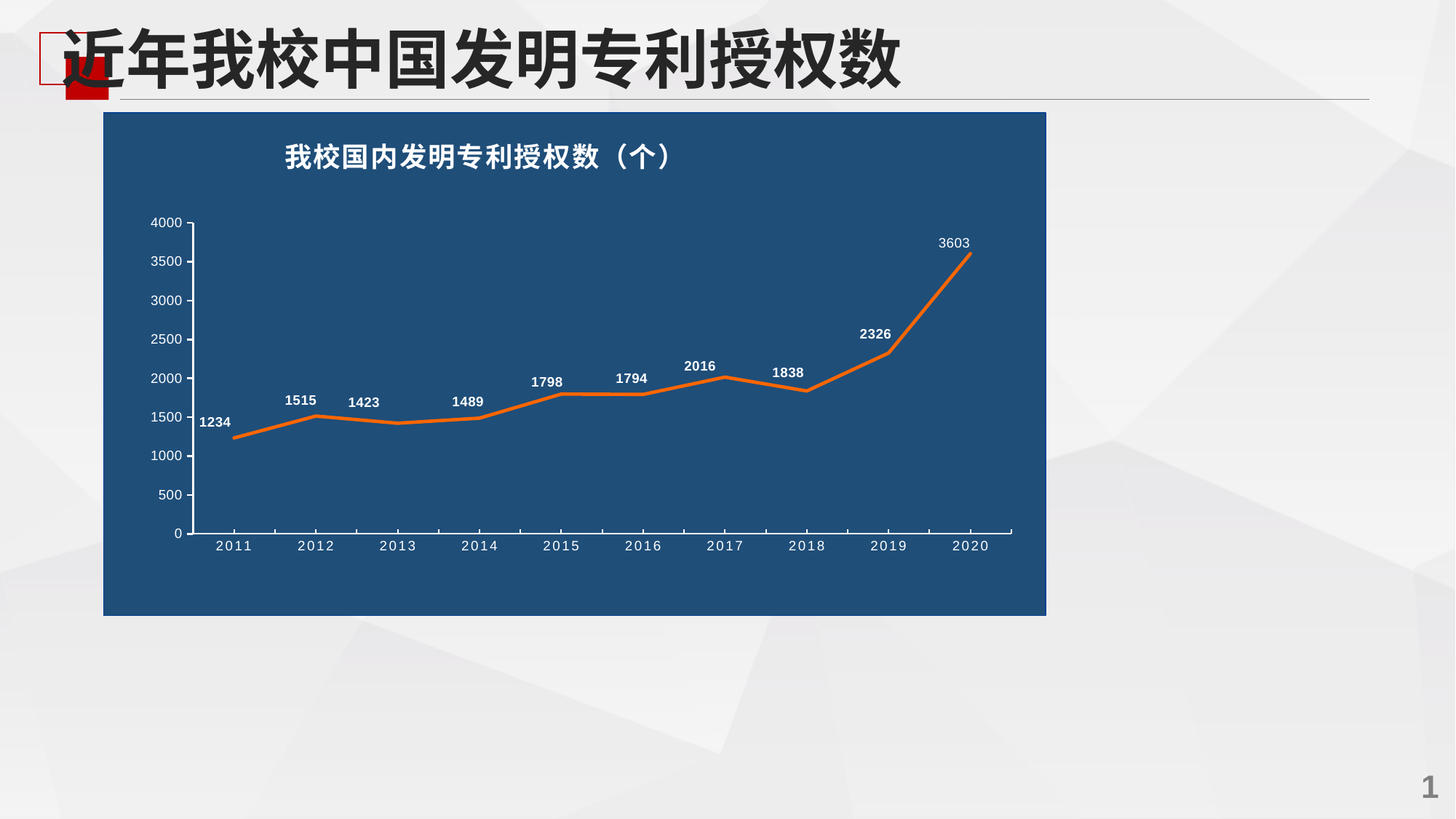

近年我校中国发明专利授权数

### Chart: 我校国内发明专利授权数（个）

| Category |  |
|---|---|
| 2011 | 1234.0 |
| 2012 | 1515.0 |
| 2013 | 1423.0 |
| 2014 | 1489.0 |
| 2015 | 1798.0 |
| 2016 | 1794.0 |
| 2017 | 2016.0 |
| 2018 | 1838.0 |
| 2019 | 2326.0 |
| 2020 | 3603.0 |
1